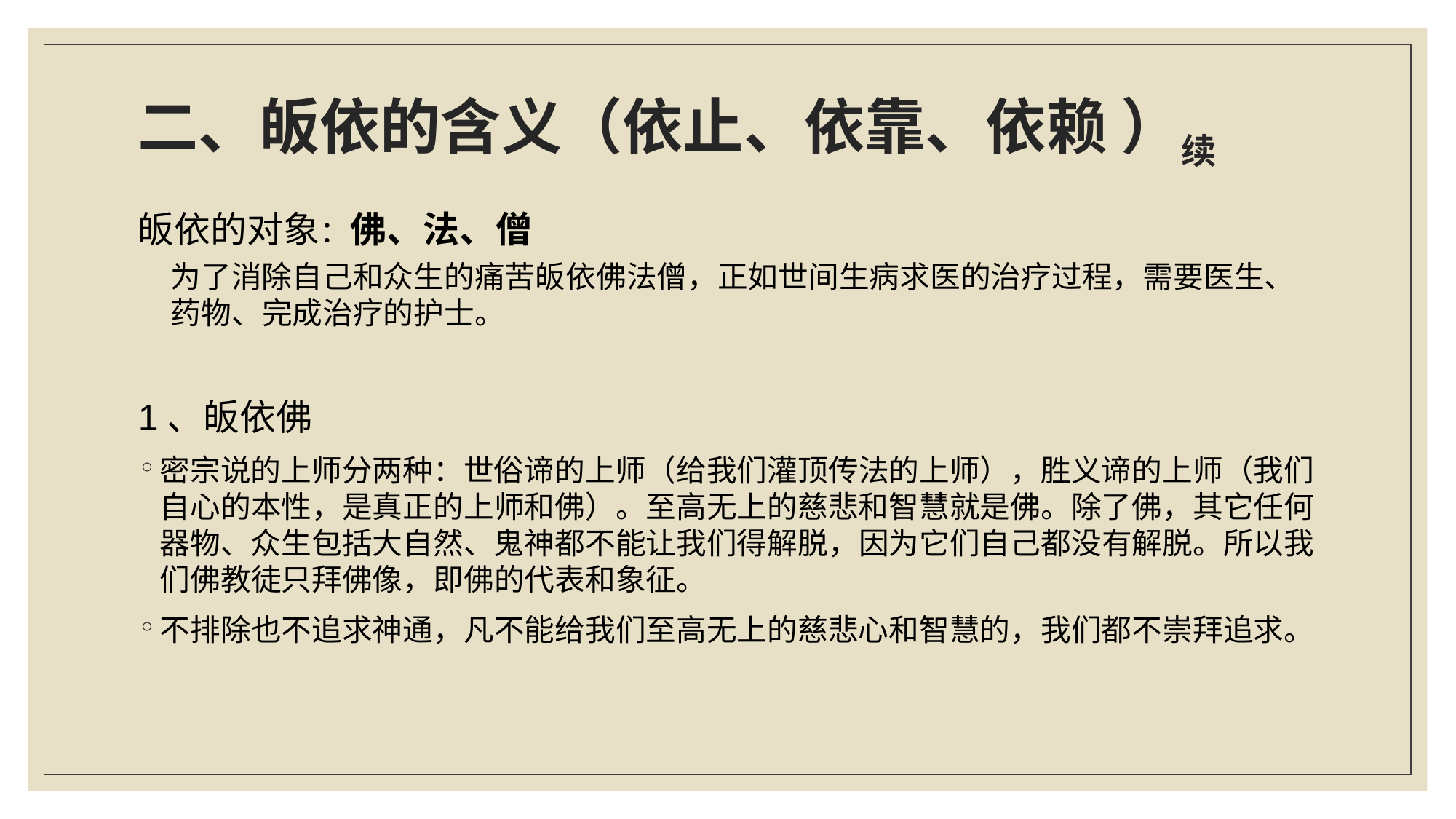

# 二、皈依的含义（依止、依靠、依赖 ）续
皈依的对象：佛、法、僧
为了消除自己和众生的痛苦皈依佛法僧，正如世间生病求医的治疗过程，需要医生、药物、完成治疗的护士。

1、皈依佛
密宗说的上师分两种：世俗谛的上师（给我们灌顶传法的上师），胜义谛的上师（我们自心的本性，是真正的上师和佛）。至高无上的慈悲和智慧就是佛。除了佛，其它任何器物、众生包括大自然、鬼神都不能让我们得解脱，因为它们自己都没有解脱。所以我们佛教徒只拜佛像，即佛的代表和象征。
不排除也不追求神通，凡不能给我们至高无上的慈悲心和智慧的，我们都不崇拜追求。